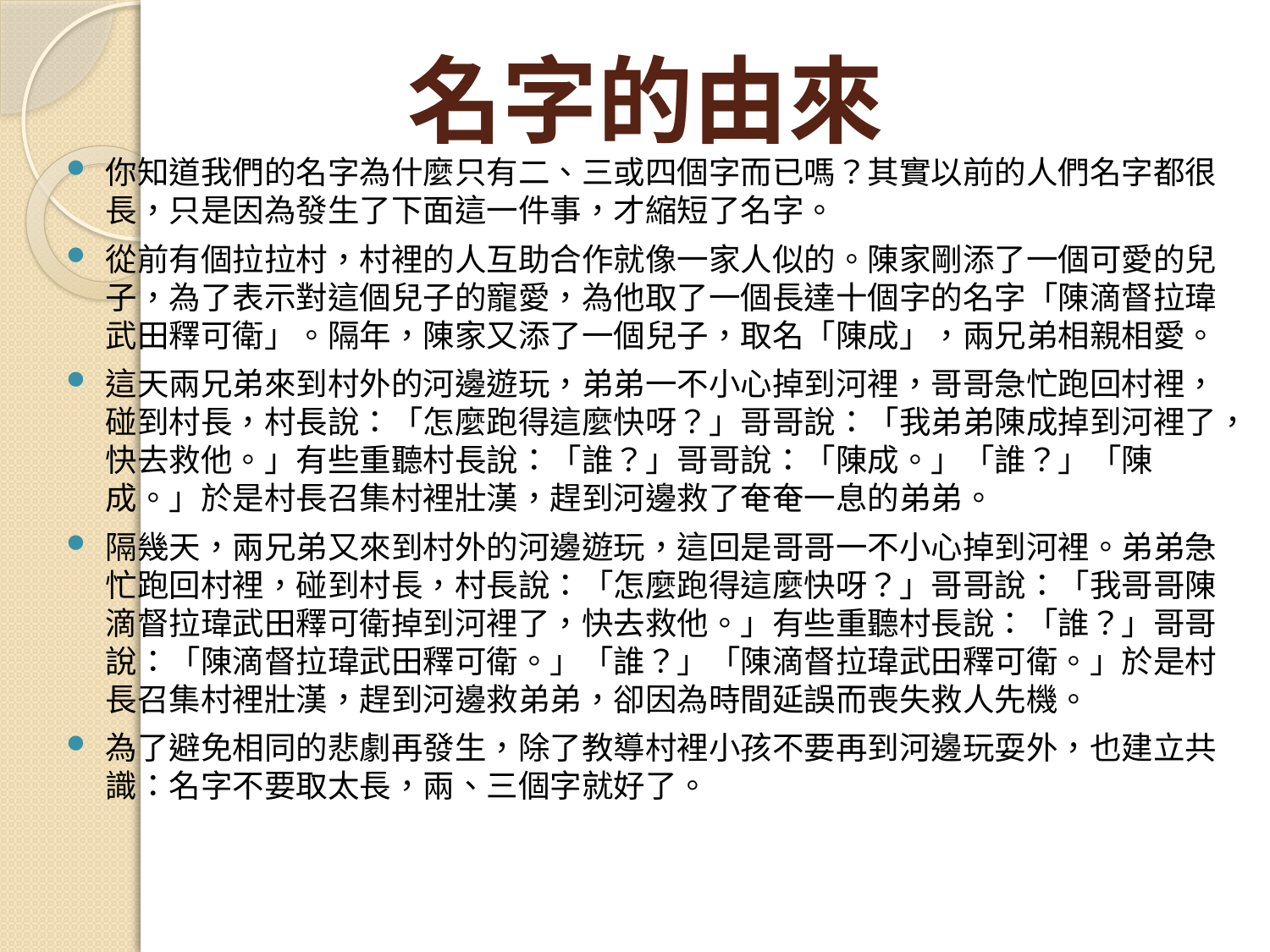

# 名字的由來
你知道我們的名字為什麼只有二、三或四個字而已嗎？其實以前的人們名字都很長，只是因為發生了下面這一件事，才縮短了名字。
從前有個拉拉村，村裡的人互助合作就像一家人似的。陳家剛添了一個可愛的兒子，為了表示對這個兒子的寵愛，為他取了一個長達十個字的名字「陳滴督拉瑋武田釋可衛」。隔年，陳家又添了一個兒子，取名「陳成」，兩兄弟相親相愛。
這天兩兄弟來到村外的河邊遊玩，弟弟一不小心掉到河裡，哥哥急忙跑回村裡，碰到村長，村長說：「怎麼跑得這麼快呀？」哥哥說：「我弟弟陳成掉到河裡了，快去救他。」有些重聽村長說：「誰？」哥哥說：「陳成。」「誰？」「陳成。」於是村長召集村裡壯漢，趕到河邊救了奄奄一息的弟弟。
隔幾天，兩兄弟又來到村外的河邊遊玩，這回是哥哥一不小心掉到河裡。弟弟急忙跑回村裡，碰到村長，村長說：「怎麼跑得這麼快呀？」哥哥說：「我哥哥陳滴督拉瑋武田釋可衛掉到河裡了，快去救他。」有些重聽村長說：「誰？」哥哥說：「陳滴督拉瑋武田釋可衛。」「誰？」「陳滴督拉瑋武田釋可衛。」於是村長召集村裡壯漢，趕到河邊救弟弟，卻因為時間延誤而喪失救人先機。
為了避免相同的悲劇再發生，除了教導村裡小孩不要再到河邊玩耍外，也建立共識：名字不要取太長，兩、三個字就好了。